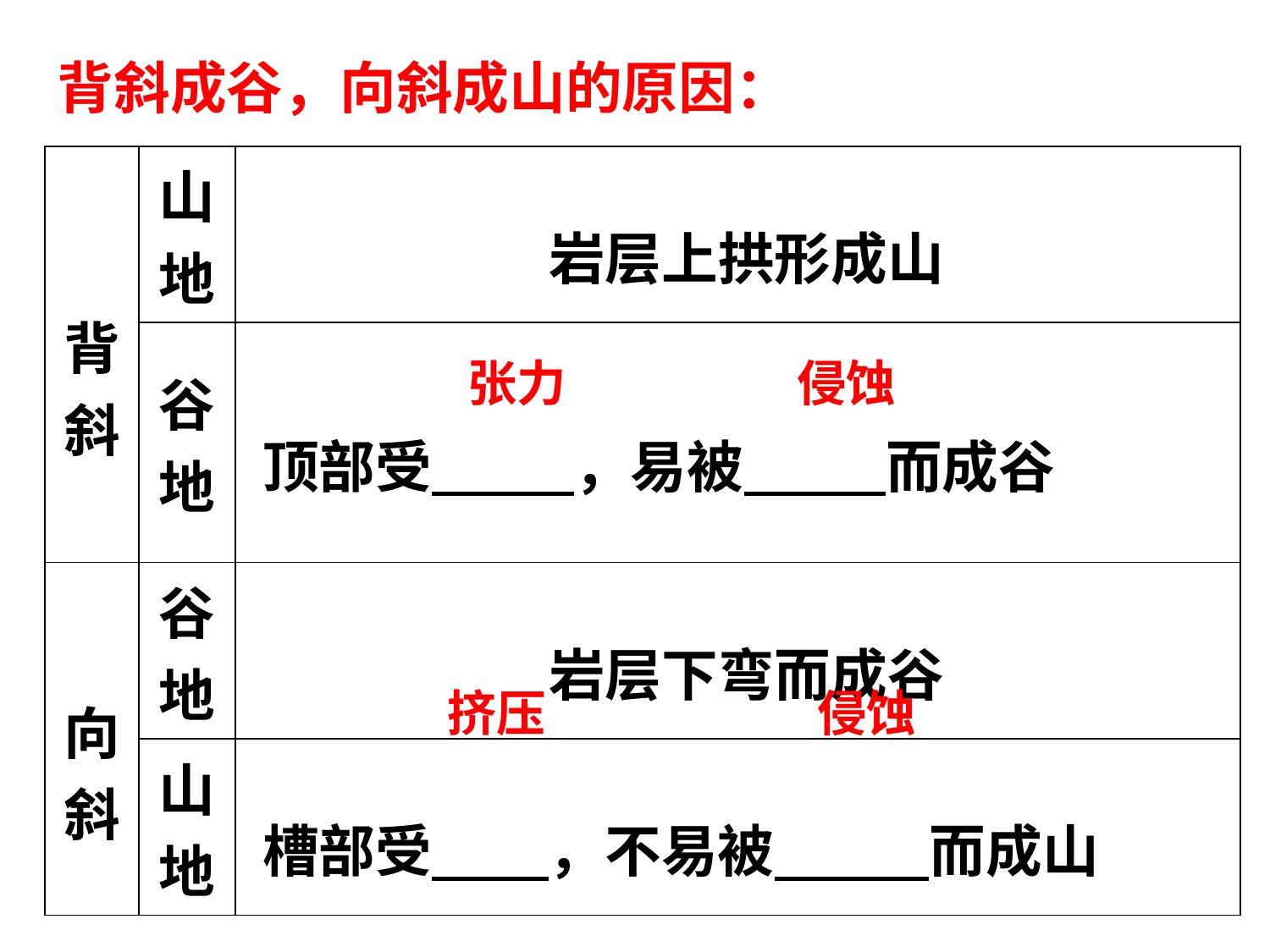

背斜成谷，向斜成山的原因：
| 背斜 | 山地 | 岩层上拱形成山 |
| --- | --- | --- |
|  | 谷地 | 顶部受 ，易被 而成谷 |
| 向斜 | 谷地 | 岩层下弯而成谷 |
|  | 山地 | 槽部受 ，不易被 而成山 |
张力
侵蚀
挤压
侵蚀